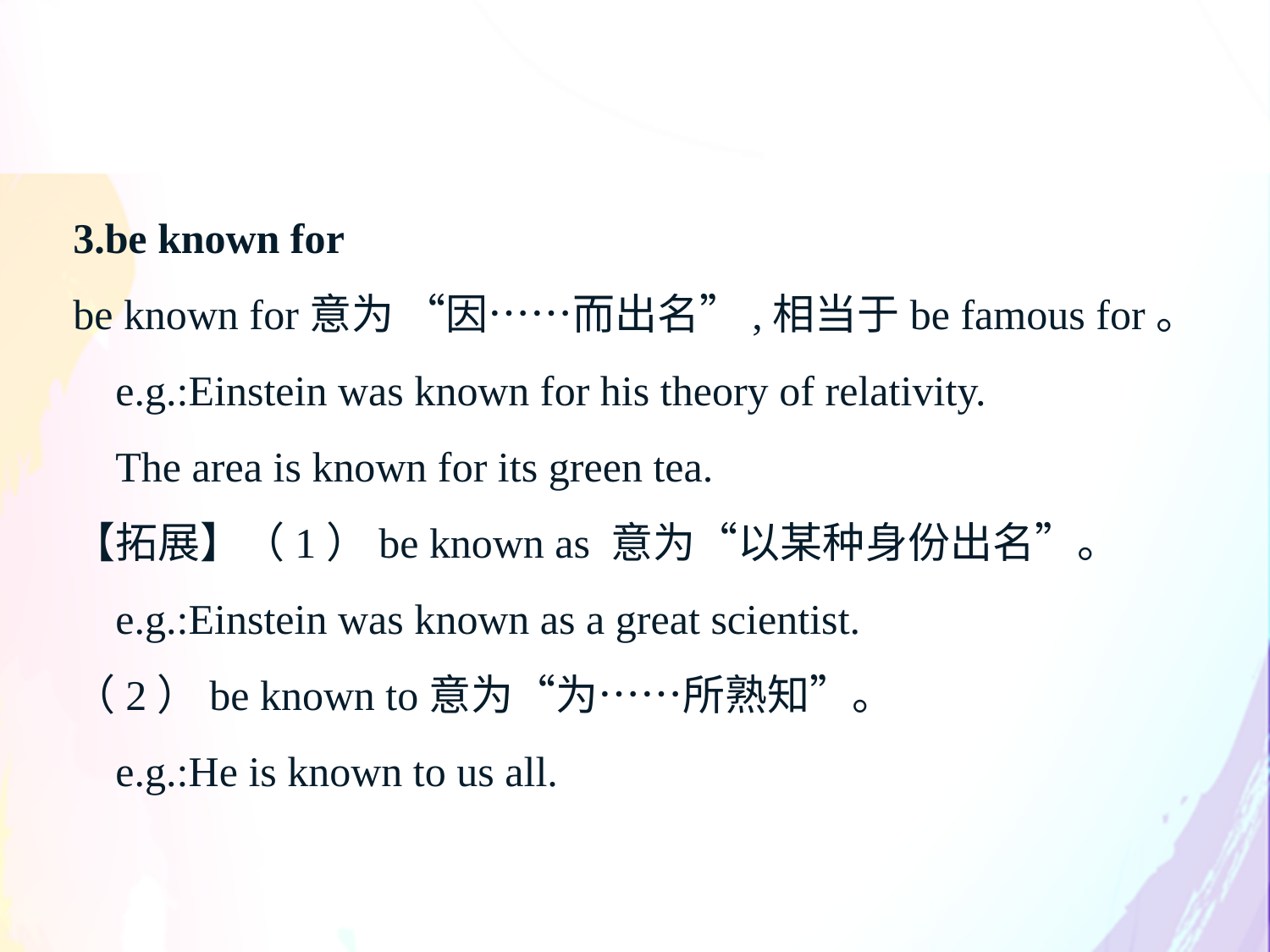

3.be known for
be known for意为 “因……而出名”,相当于be famous for。
    e.g.:Einstein was known for his theory of relativity.
    The area is known for its green tea.
【拓展】（1）be known as 意为“以某种身份出名”。
    e.g.:Einstein was known as a great scientist.
（2）be known to意为“为……所熟知”。
    e.g.:He is known to us all.